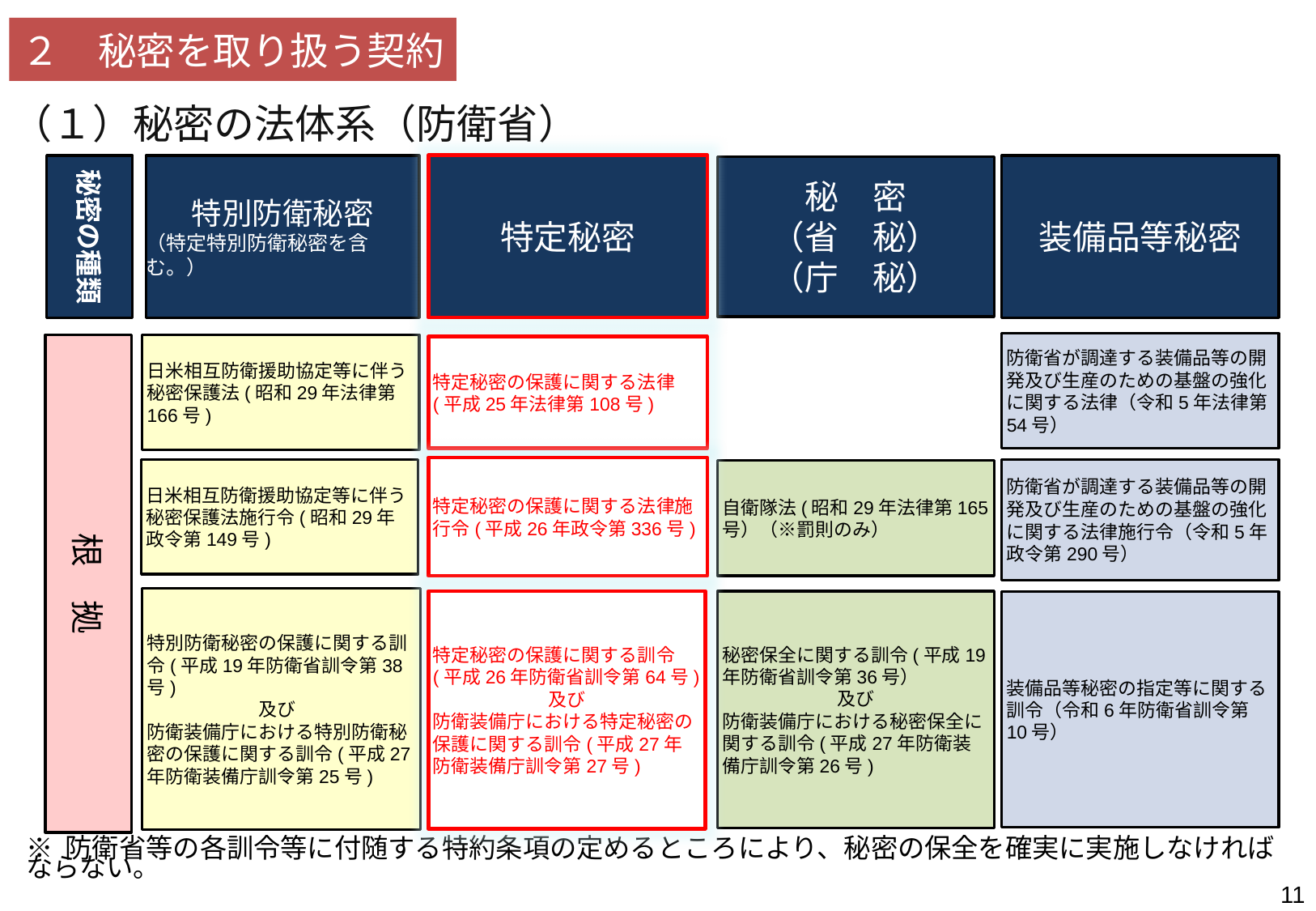

２　秘密を取り扱う契約
（１）秘密の法体系（防衛省）
特定秘密
特別防衛秘密
（特定特別防衛秘密を含む。）
装備品等秘密
秘密の種類
秘　密
（省　秘）
（庁　秘）
| 24 | 特別防衛秘密／特定秘密／装備品等秘密に関する法律、政令、訓令、事務次官通達その他関係規則の条文の内容、解説が記載されているか。 |
| --- | --- |
防衛省が調達する装備品等の開発及び生産のための基盤の強化に関する法律（令和5年法律第54号）
根　拠
日米相互防衛援助協定等に伴う秘密保護法(昭和29年法律第166号)
特定秘密の保護に関する法律(平成25年法律第108号)
特定秘密の保護に関する法律施行令(平成26年政令第336号)
日米相互防衛援助協定等に伴う秘密保護法施行令(昭和29年政令第149号)
防衛省が調達する装備品等の開発及び生産のための基盤の強化に関する法律施行令（令和5年政令第290号）
自衛隊法(昭和29年法律第165号）（※罰則のみ）
特別防衛秘密の保護に関する訓令(平成19年防衛省訓令第38号)
　　　　　　及び
防衛装備庁における特別防衛秘密の保護に関する訓令(平成27年防衛装備庁訓令第25号)
特定秘密の保護に関する訓令(平成26年防衛省訓令第64号)
及び
防衛装備庁における特定秘密の保護に関する訓令(平成27年防衛装備庁訓令第27号)
秘密保全に関する訓令(平成19年防衛省訓令第36号）
及び
防衛装備庁における秘密保全に関する訓令(平成27年防衛装備庁訓令第26号)
装備品等秘密の指定等に関する訓令（令和6年防衛省訓令第10号）
※ 防衛省等の各訓令等に付随する特約条項の定めるところにより、秘密の保全を確実に実施しなければならない。
11